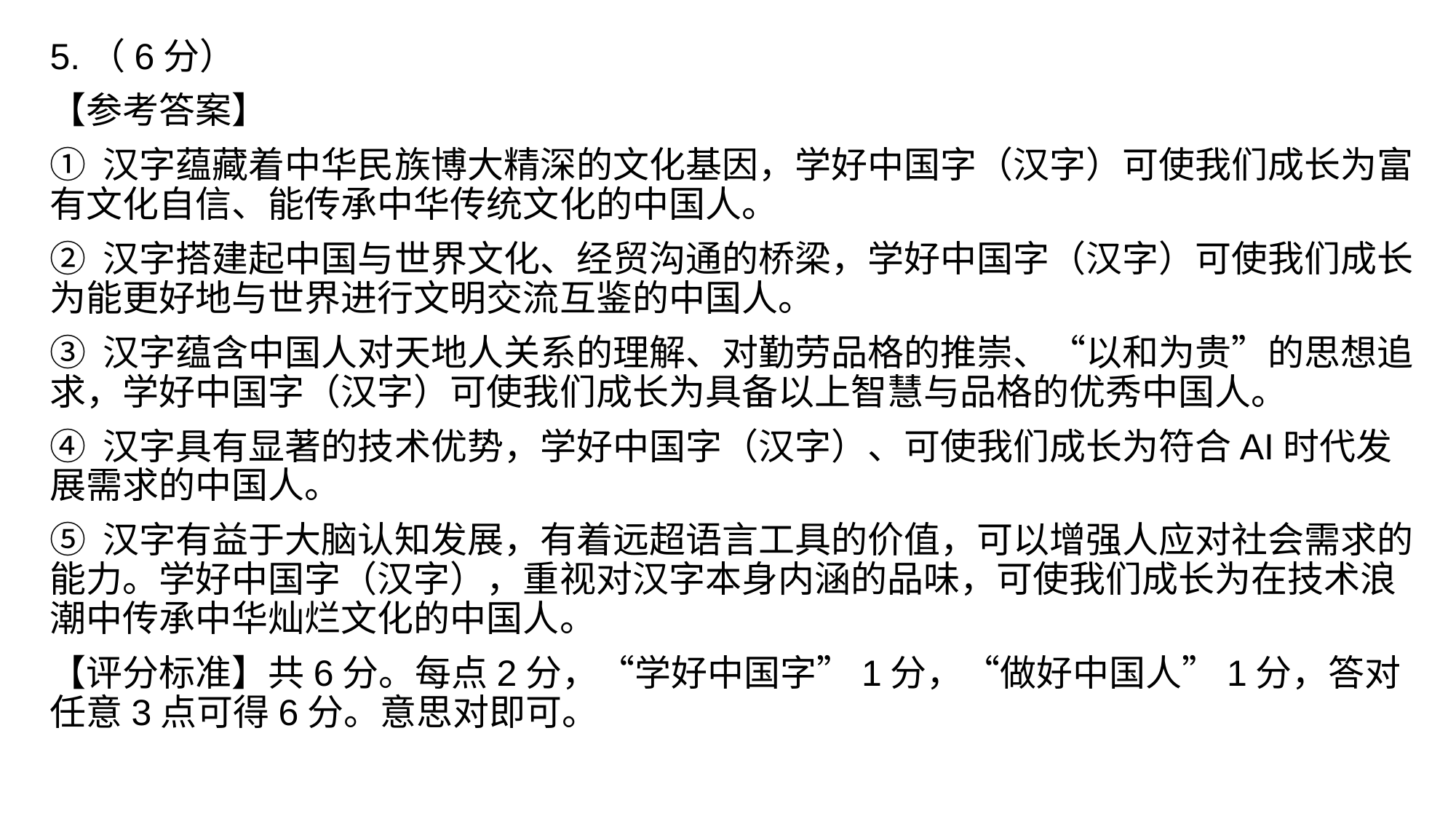

5.（6分）
【参考答案】
① 汉字蕴藏着中华民族博大精深的文化基因，学好中国字（汉字）可使我们成长为富有文化自信、能传承中华传统文化的中国人。
② 汉字搭建起中国与世界文化、经贸沟通的桥梁，学好中国字（汉字）可使我们成长为能更好地与世界进行文明交流互鉴的中国人。
③ 汉字蕴含中国人对天地人关系的理解、对勤劳品格的推崇、“以和为贵”的思想追求，学好中国字（汉字）可使我们成长为具备以上智慧与品格的优秀中国人。
④ 汉字具有显著的技术优势，学好中国字（汉字）、可使我们成长为符合AI时代发展需求的中国人。
⑤ 汉字有益于大脑认知发展，有着远超语言工具的价值，可以增强人应对社会需求的能力。学好中国字（汉字），重视对汉字本身内涵的品味，可使我们成长为在技术浪潮中传承中华灿烂文化的中国人。
【评分标准】共6分。每点2分，“学好中国字”1分，“做好中国人”1分，答对任意3点可得6分。意思对即可。